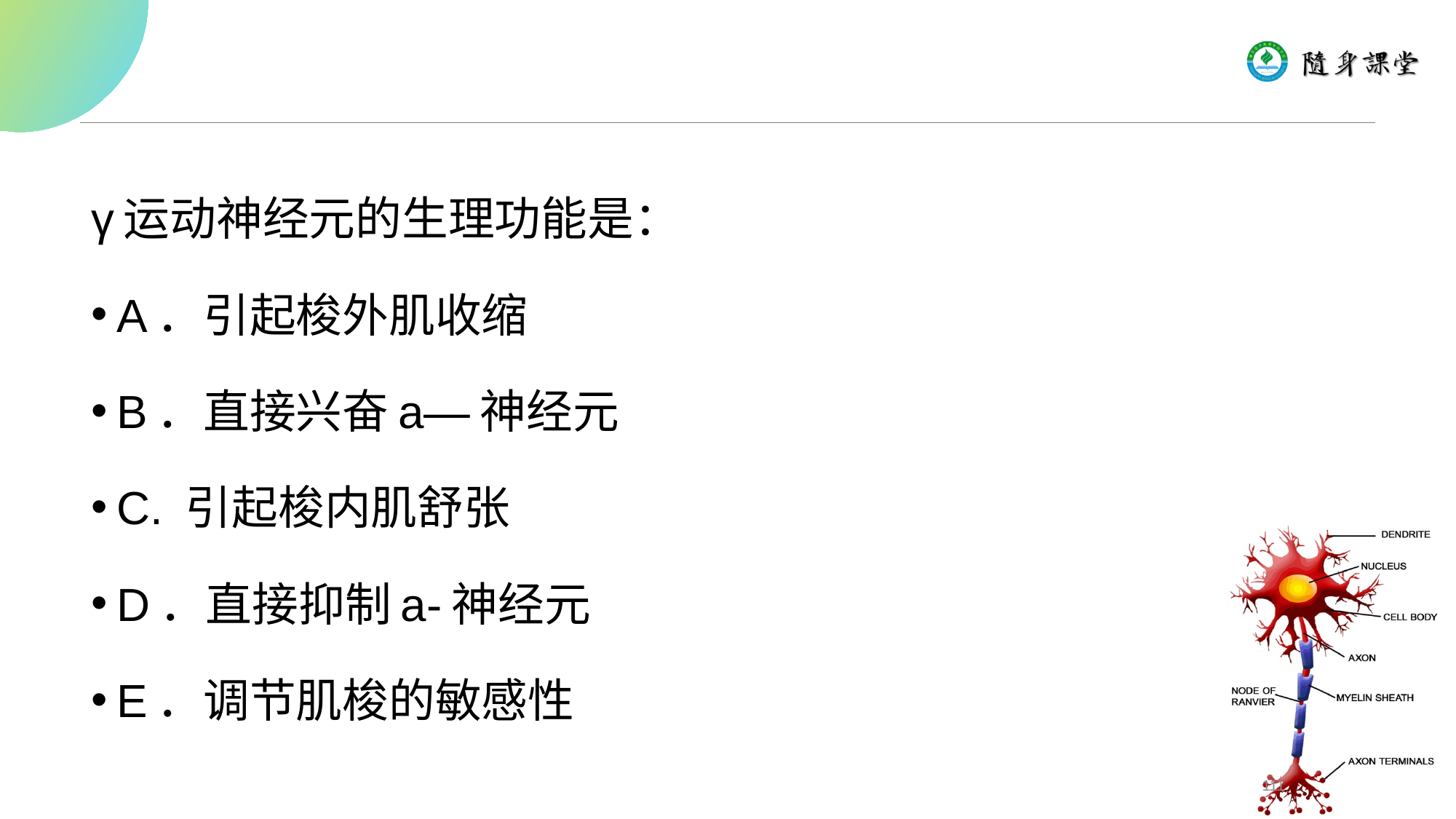

#
γ运动神经元的生理功能是：
A．引起梭外肌收缩
B．直接兴奋a—神经元
C. 引起梭内肌舒张
D．直接抑制a-神经元
E．调节肌梭的敏感性

111